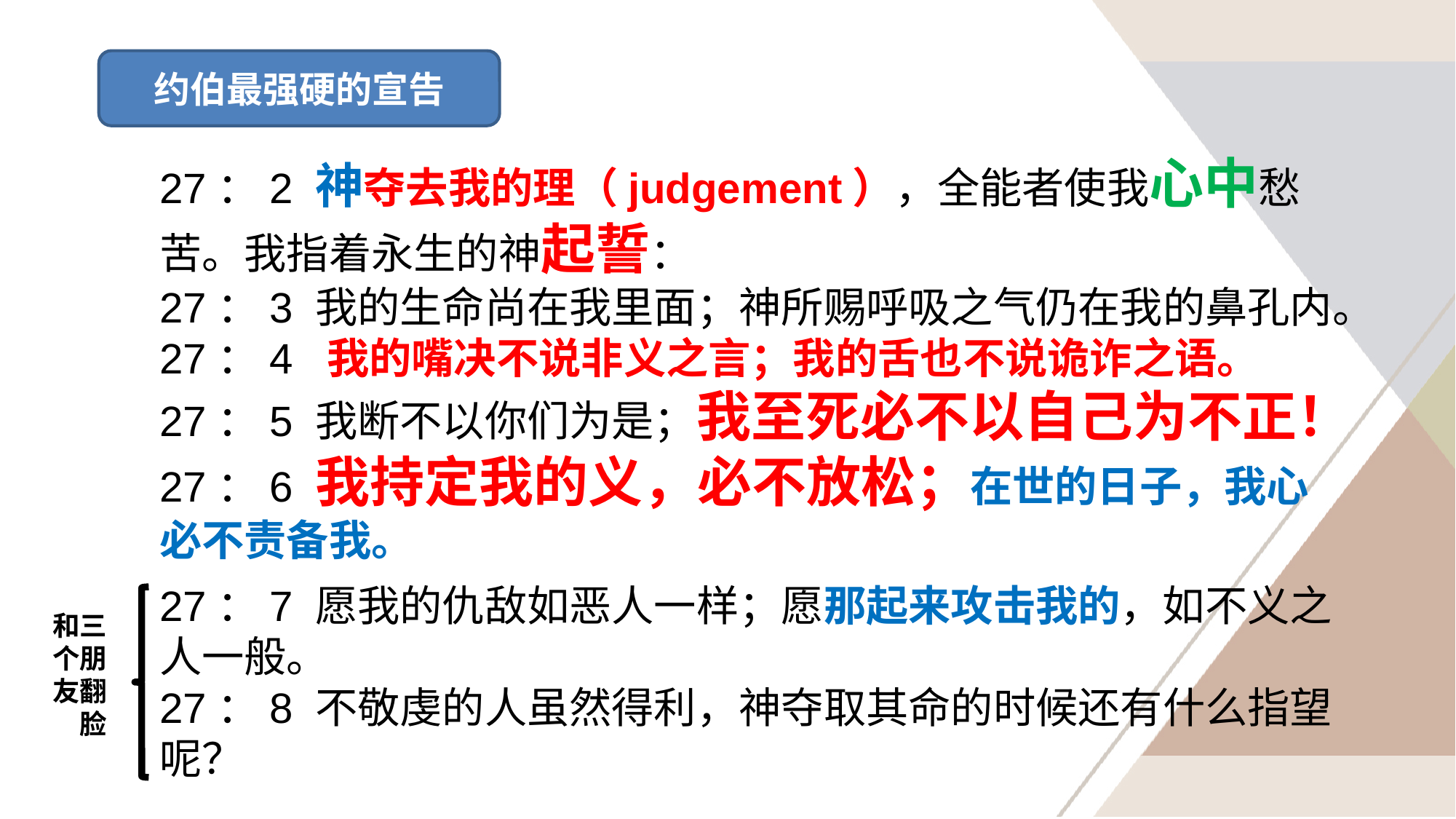

约伯最强硬的宣告
27：2 神夺去我的理（judgement），全能者使我心中愁苦。我指着永生的神起誓：
27：3 我的生命尚在我里面；神所赐呼吸之气仍在我的鼻孔内。
27：4  我的嘴决不说非义之言；我的舌也不说诡诈之语。
27：5 我断不以你们为是；我至死必不以自己为不正！
27：6 我持定我的义，必不放松；在世的日子，我心必不责备我。

27：7 愿我的仇敌如恶人一样；愿那起来攻击我的，如不义之人一般。
27：8 不敬虔的人虽然得利，神夺取其命的时候还有什么指望呢？

和三个朋友翻脸